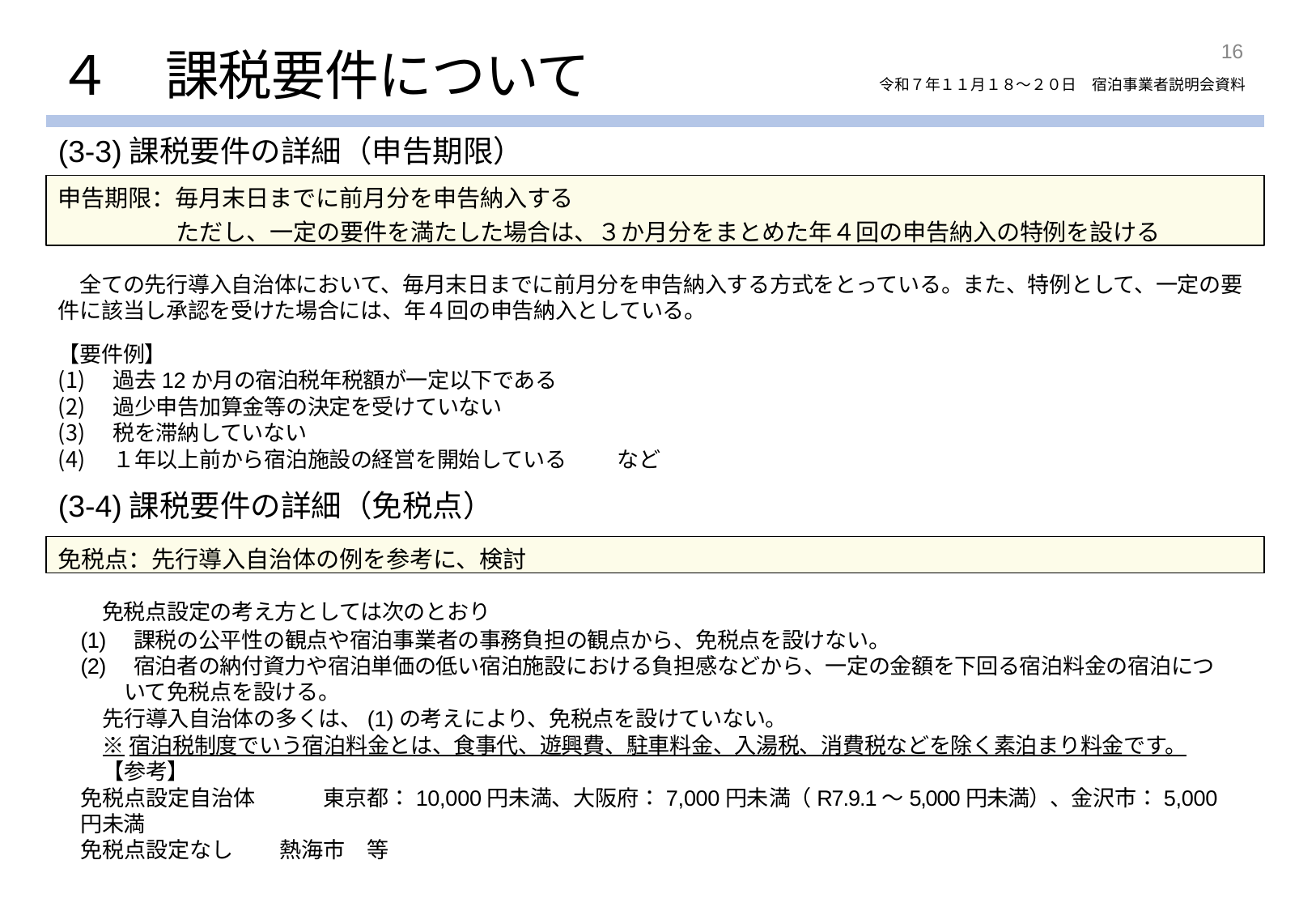

16
# ４　課税要件について
令和７年１１月１８～２０日　宿泊事業者説明会資料
(3-3)課税要件の詳細（申告期限）
申告期限：毎月末日までに前月分を申告納入する
ただし、一定の要件を満たした場合は、３か月分をまとめた年４回の申告納入の特例を設ける
全ての先行導入自治体において、毎月末日までに前月分を申告納入する方式をとっている。また、特例として、一定の要件に該当し承認を受けた場合には、年４回の申告納入としている。
【要件例】
過去12か月の宿泊税年税額が一定以下である
過少申告加算金等の決定を受けていない
税を滞納していない
１年以上前から宿泊施設の経営を開始している
など
(3-4)課税要件の詳細（免税点）
免税点：先行導入自治体の例を参考に、検討
　免税点設定の考え方としては次のとおり
(1)　課税の公平性の観点や宿泊事業者の事務負担の観点から、免税点を設けない。
(2)　宿泊者の納付資力や宿泊単価の低い宿泊施設における負担感などから、一定の金額を下回る宿泊料金の宿泊につ
　　いて免税点を設ける。
先行導入自治体の多くは、(1)の考えにより、免税点を設けていない。
※宿泊税制度でいう宿泊料金とは、食事代、遊興費、駐車料金、入湯税、消費税などを除く素泊まり料金です。
【参考】
免税点設定自治体	東京都：10,000円未満、大阪府：7,000円未満（R7.9.1～5,000円未満）、金沢市：5,000円未満
免税点設定なし	熱海市　等